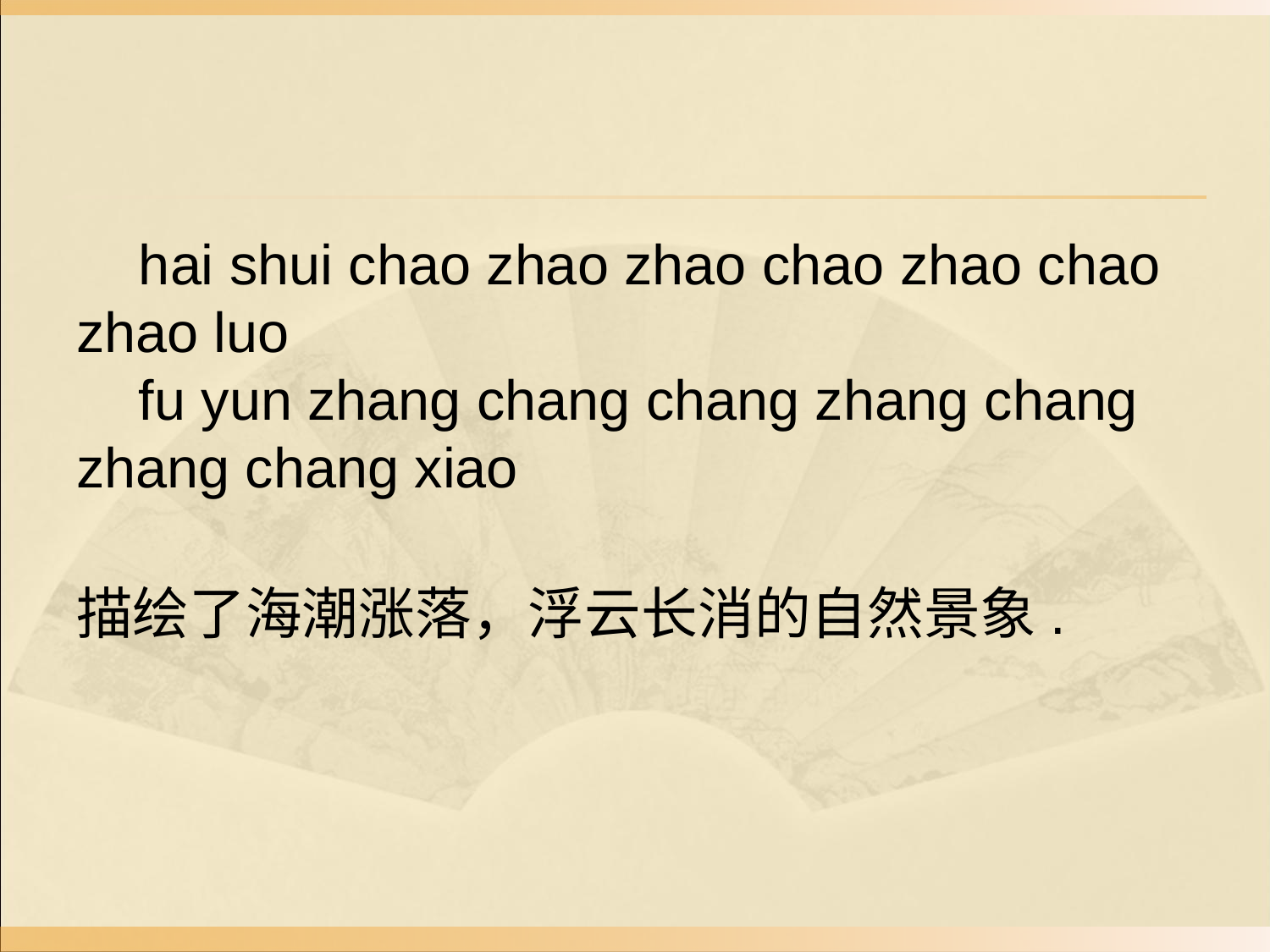

#
    hai shui chao zhao zhao chao zhao chao zhao luo 
    fu yun zhang chang chang zhang chang zhang chang xiao
描绘了海潮涨落，浮云长消的自然景象.